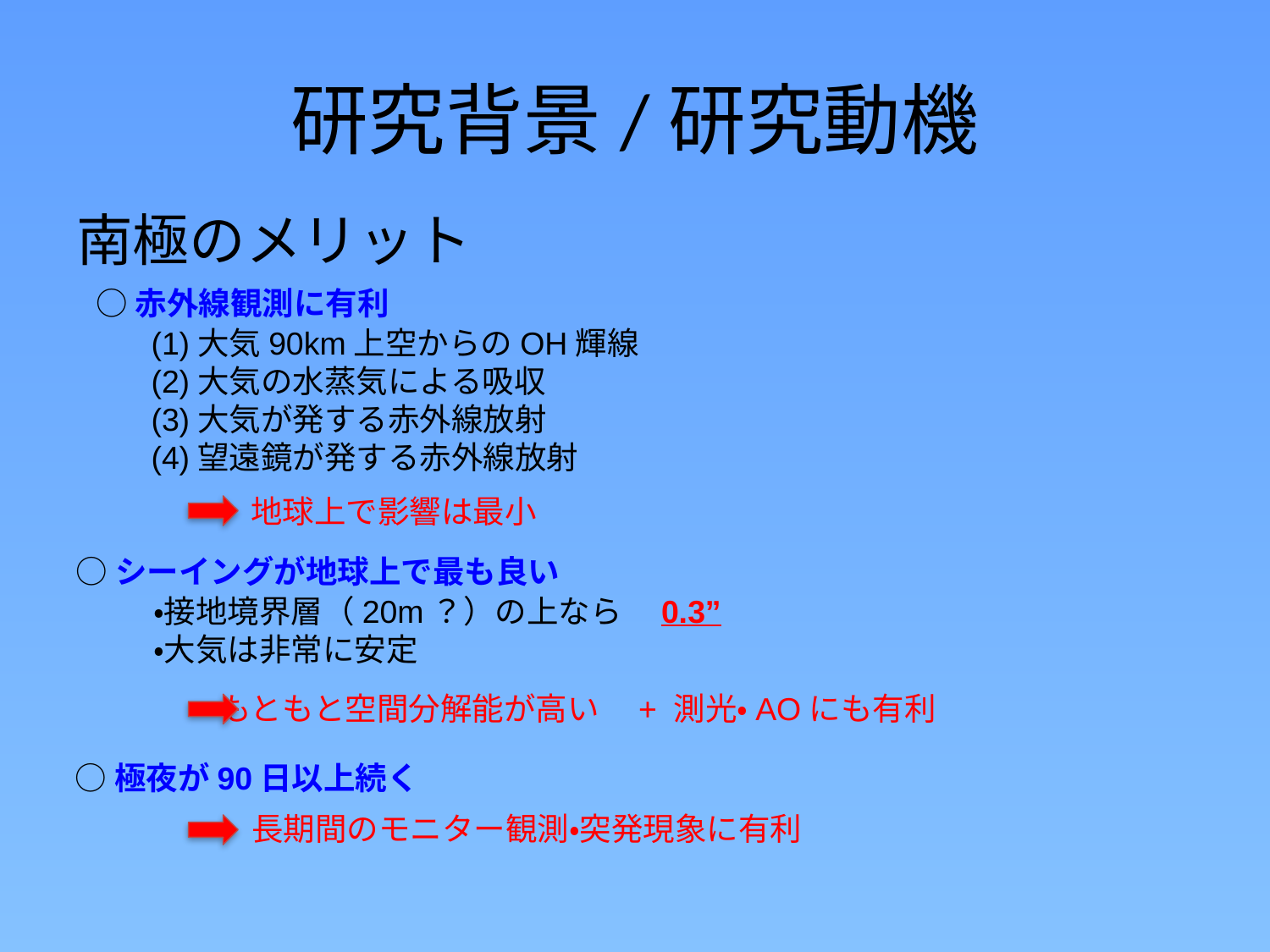

# 研究背景/研究動機
南極のメリット

○赤外線観測に有利
(1)大気90km上空からのOH輝線
(2)大気の水蒸気による吸収
(3)大気が発する赤外線放射
(4)望遠鏡が発する赤外線放射
地球上で影響は最小

○シーイングが地球上で最も良い
・接地境界層（20m？）の上なら　0.3”
・大気は非常に安定
もともと空間分解能が高い　+ 測光・AOにも有利

○極夜が90日以上続く
長期間のモニター観測・突発現象に有利